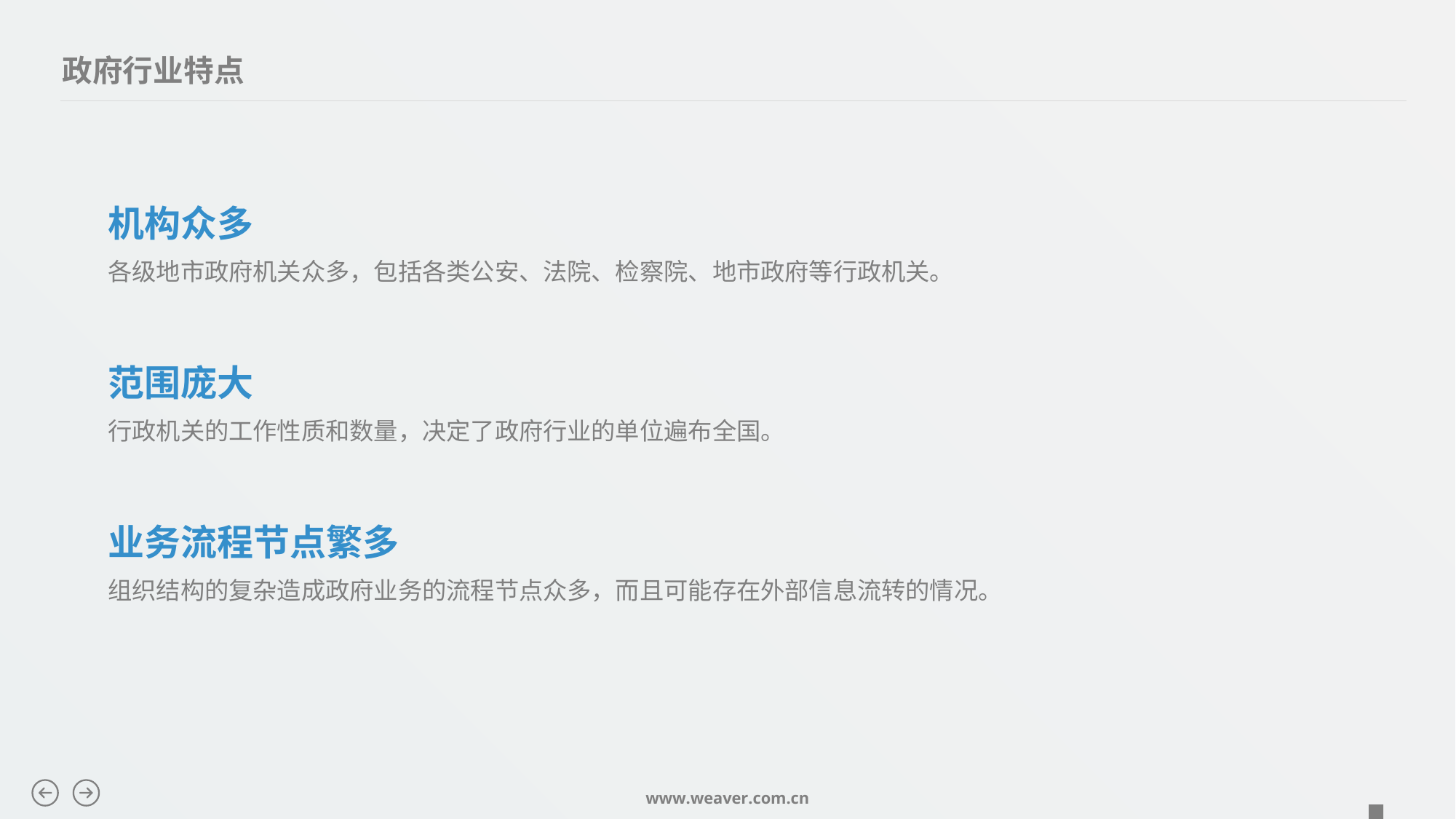

政府行业特点
机构众多
各级地市政府机关众多，包括各类公安、法院、检察院、地市政府等行政机关。
范围庞大
行政机关的工作性质和数量，决定了政府行业的单位遍布全国。
业务流程节点繁多
组织结构的复杂造成政府业务的流程节点众多，而且可能存在外部信息流转的情况。